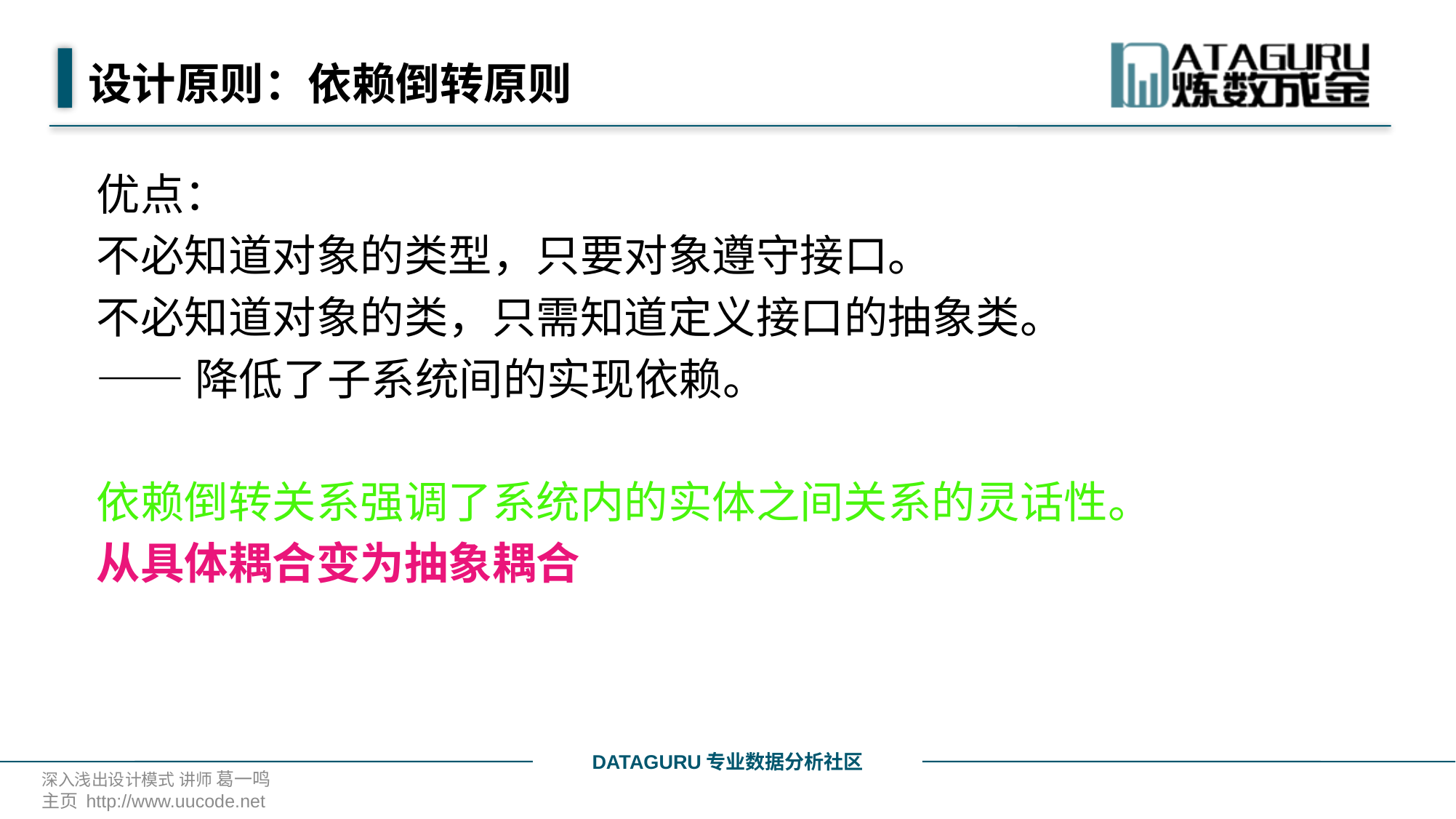

# 设计原则：依赖倒转原则
优点：
不必知道对象的类型，只要对象遵守接口。
不必知道对象的类，只需知道定义接口的抽象类。
——降低了子系统间的实现依赖。

依赖倒转关系强调了系统内的实体之间关系的灵话性。
从具体耦合变为抽象耦合